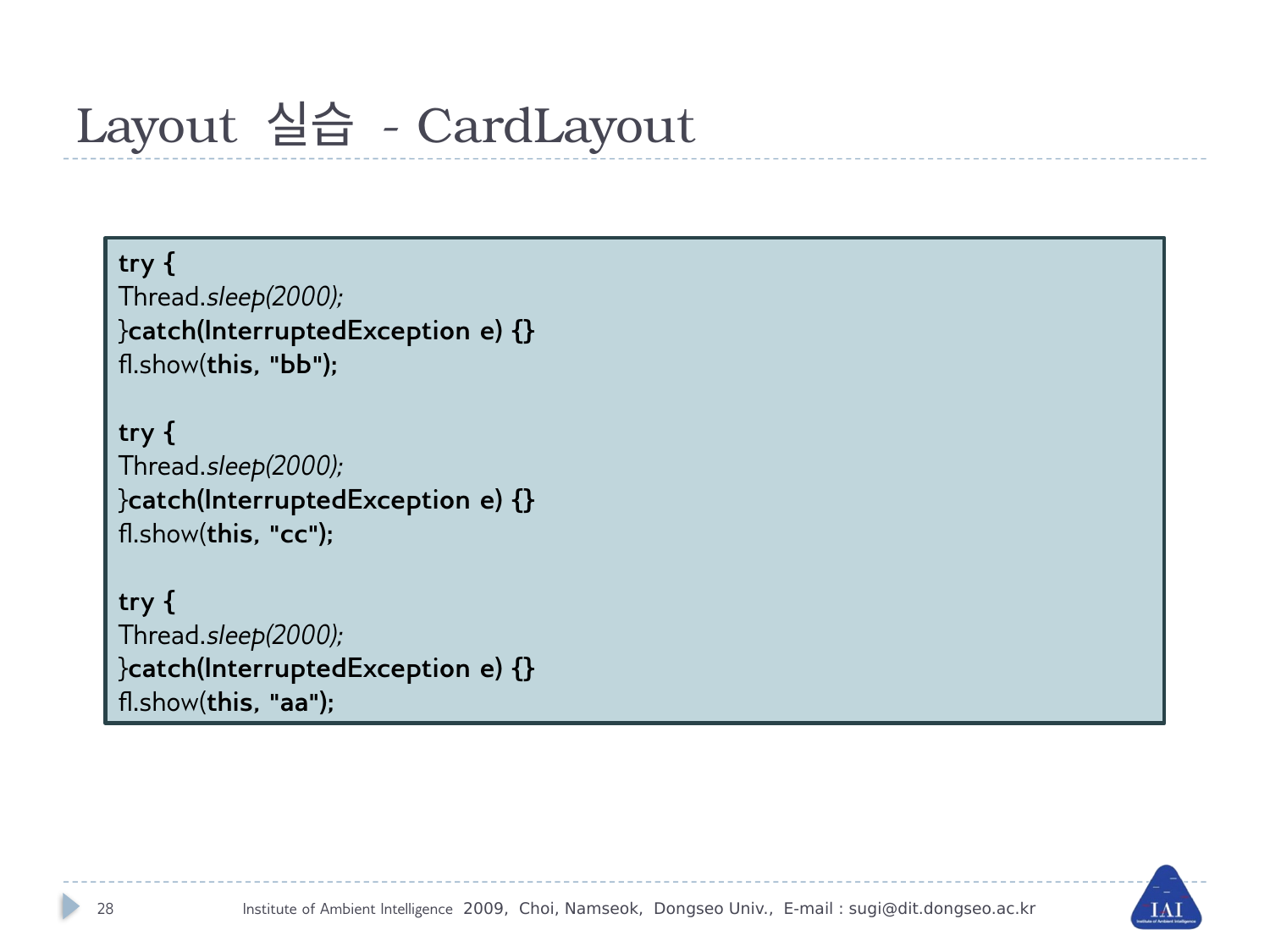

# Layout 실습 - CardLayout

try {
Thread.sleep(2000);
}catch(InterruptedException e) {}
fl.show(this, "bb");

try {
Thread.sleep(2000);
}catch(InterruptedException e) {}
fl.show(this, "cc");

try {
Thread.sleep(2000);
}catch(InterruptedException e) {}
fl.show(this, "aa");